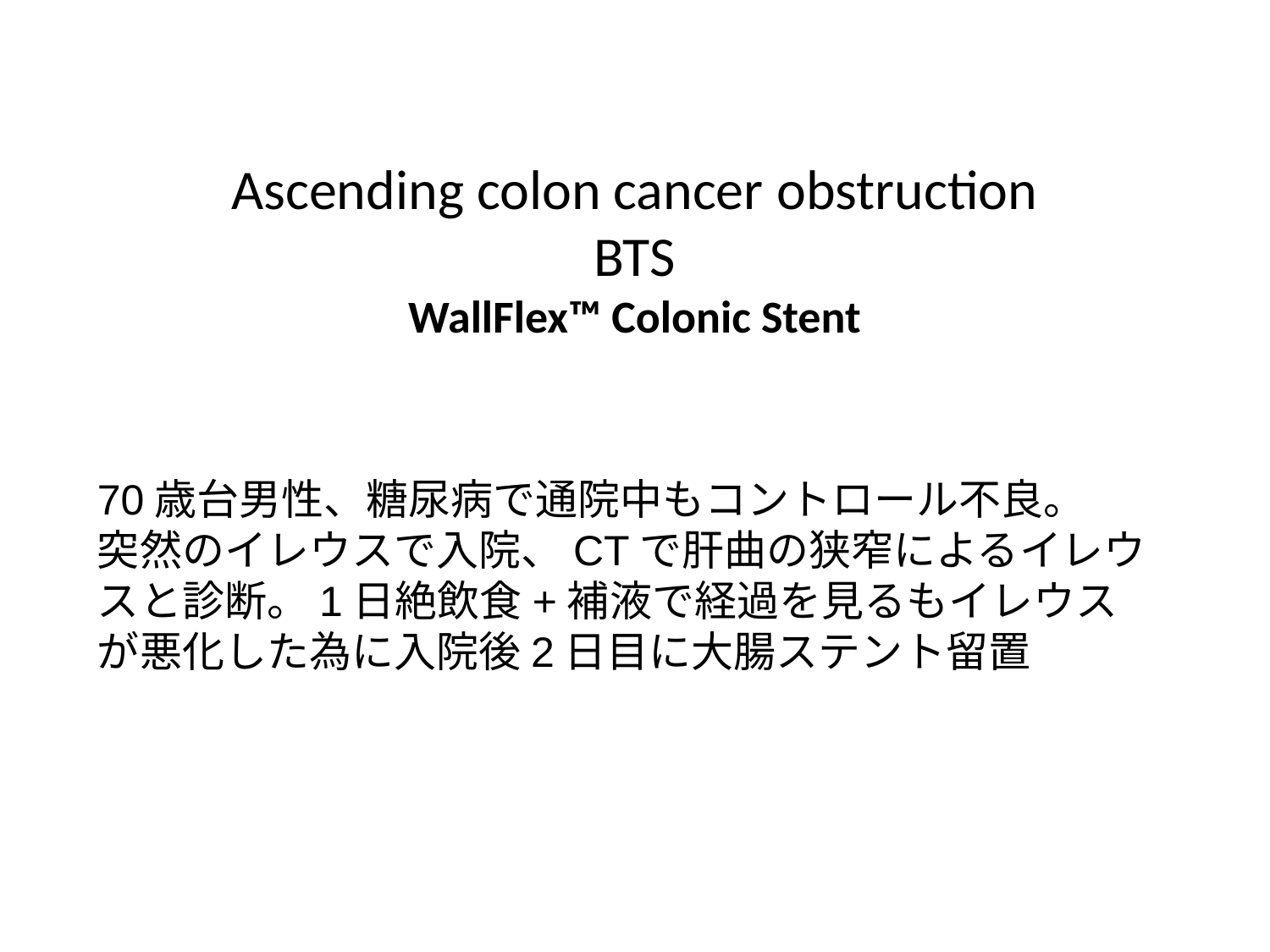

# Ascending colon cancer obstruction BTS WallFlex™ Colonic Stent
70歳台男性、糖尿病で通院中もコントロール不良。
突然のイレウスで入院、CTで肝曲の狭窄によるイレウスと診断。1日絶飲食+補液で経過を見るもイレウスが悪化した為に入院後2日目に大腸ステント留置